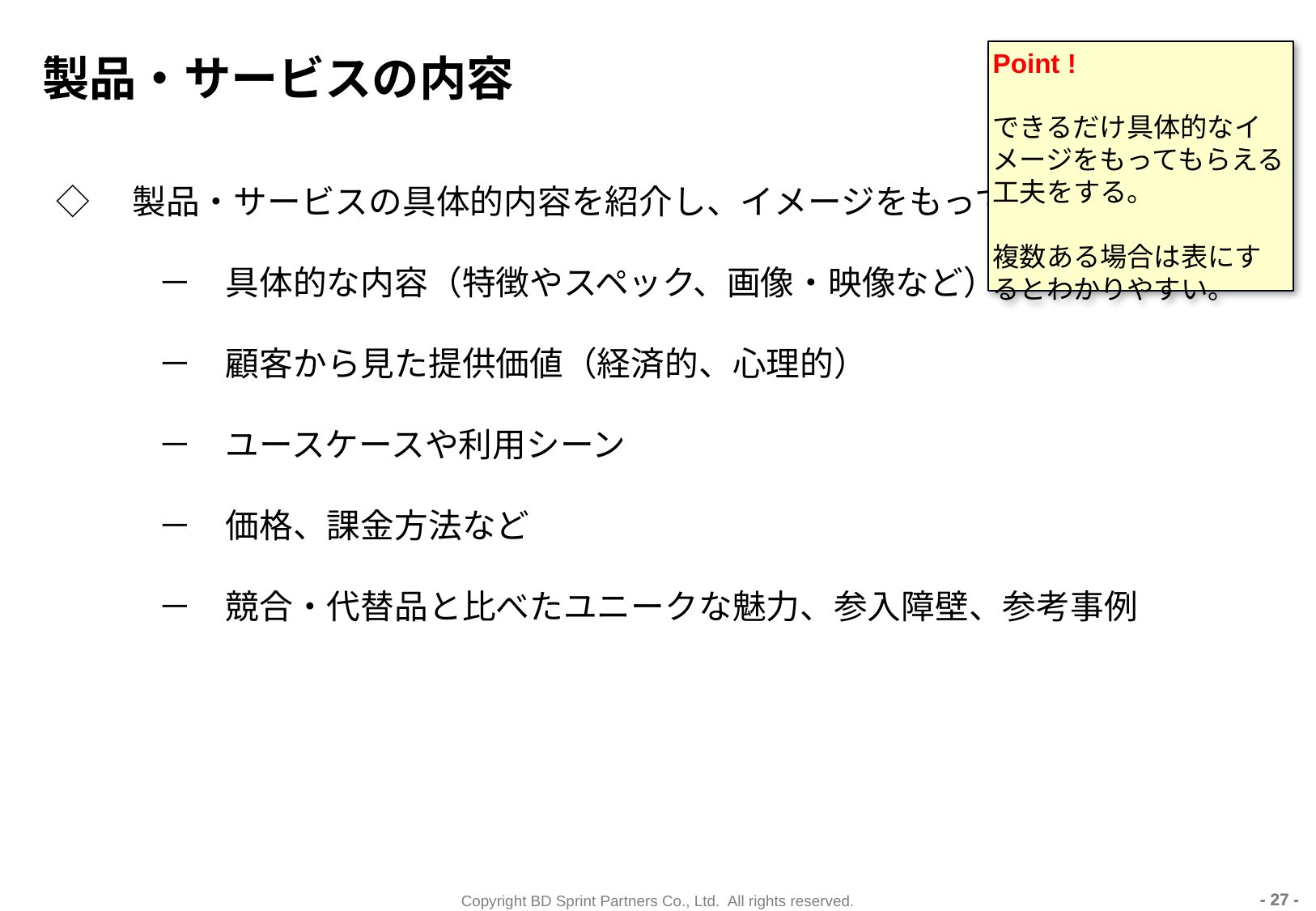

# 製品・サービスの内容
Point !

できるだけ具体的なイメージをもってもらえる工夫をする。

複数ある場合は表にするとわかりやすい。
◇　製品・サービスの具体的内容を紹介し、イメージをもってもらう。

　　　－　具体的な内容（特徴やスペック、画像・映像など）

　　　－　顧客から見た提供価値（経済的、心理的）

　　　－　ユースケースや利用シーン

　　　－　価格、課金方法など

　　　－　競合・代替品と比べたユニークな魅力、参入障壁、参考事例